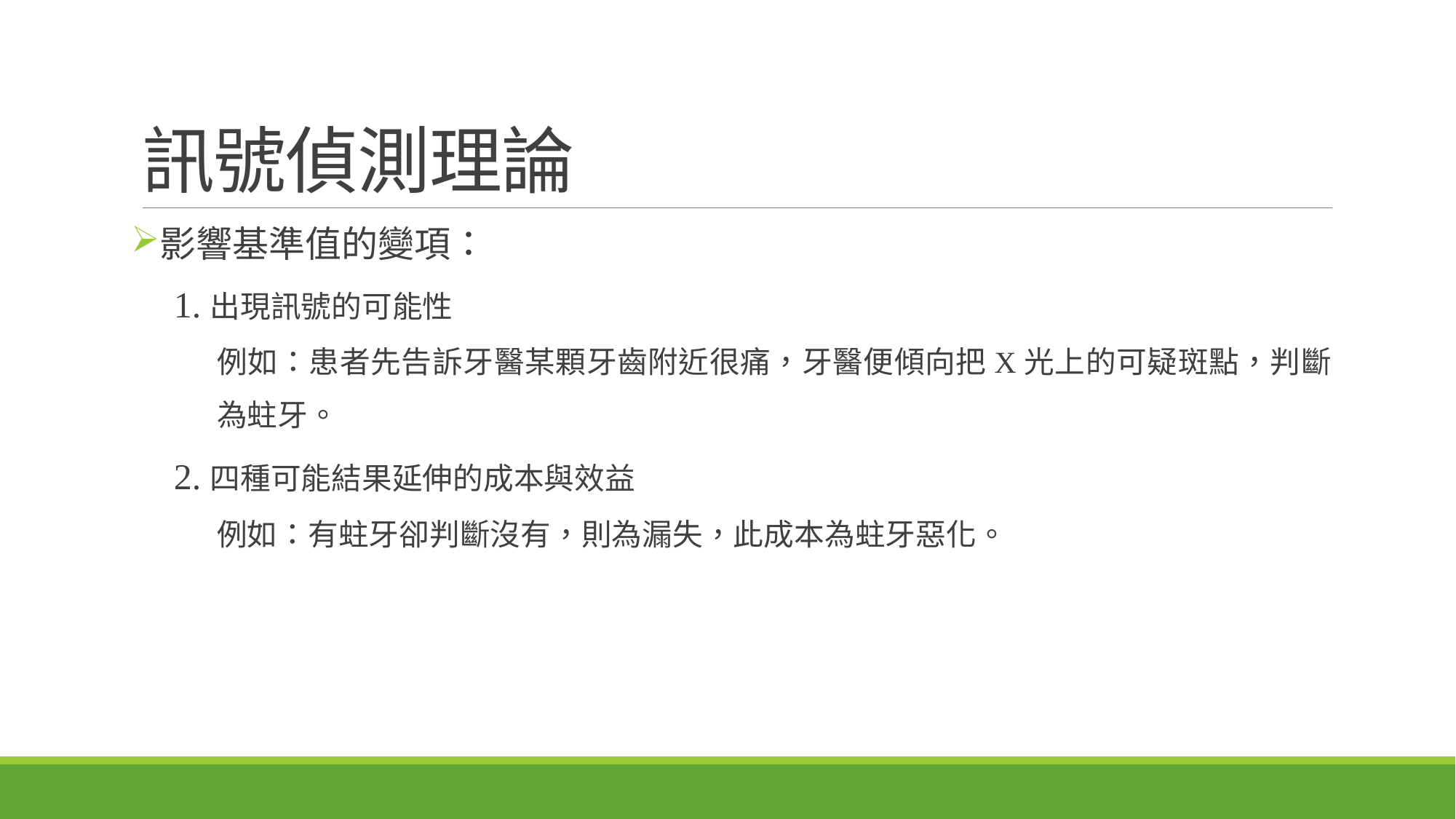

# 訊號偵測理論
影響基準值的變項：
1.出現訊號的可能性
例如：患者先告訴牙醫某顆牙齒附近很痛，牙醫便傾向把X光上的可疑斑點，判斷為蛀牙。
2.四種可能結果延伸的成本與效益
例如：有蛀牙卻判斷沒有，則為漏失，此成本為蛀牙惡化。